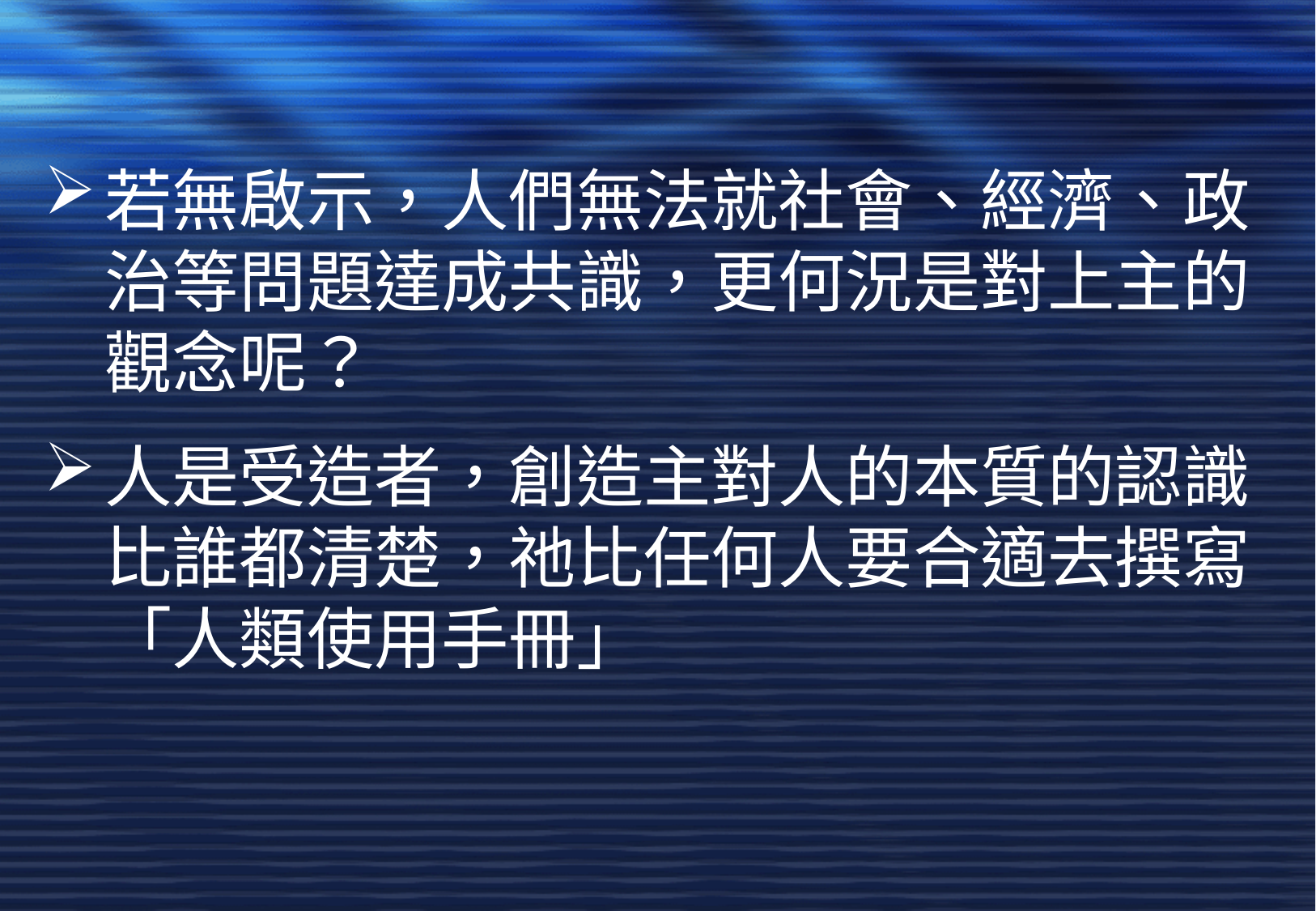

若無啟示，人們無法就社會、經濟、政治等問題達成共識，更何況是對上主的觀念呢？
人是受造者，創造主對人的本質的認識比誰都清楚，祂比任何人要合適去撰寫「人類使用手冊」